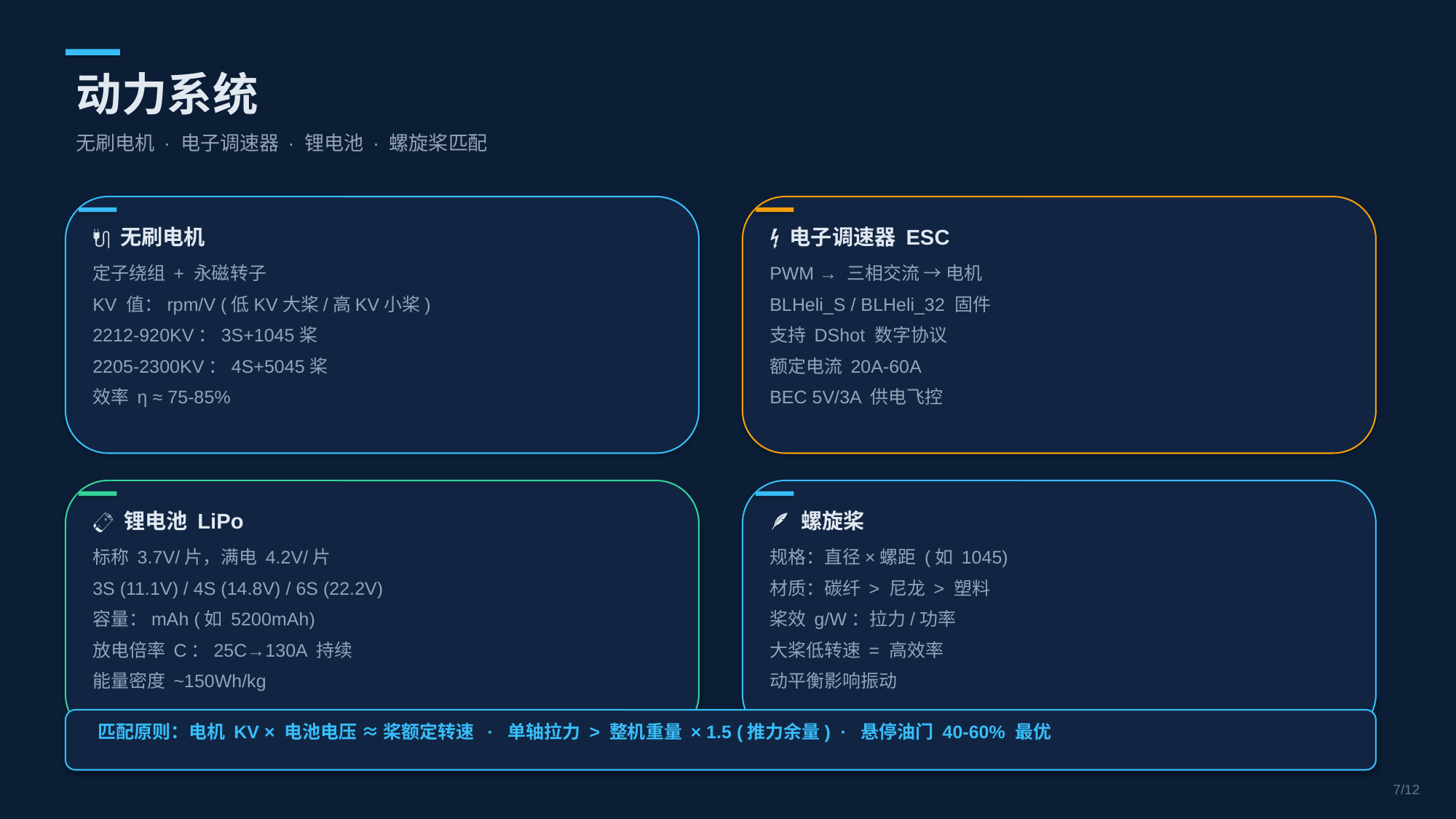

动力系统
无刷电机 · 电子调速器 · 锂电池 · 螺旋桨匹配

🔌 无刷电机
⚡ 电子调速器 ESC
定子绕组 + 永磁转子
KV 值：rpm/V (低KV大桨/高KV小桨)
2212-920KV：3S+1045桨
2205-2300KV：4S+5045桨
效率 η ≈ 75-85%
PWM → 三相交流 → 电机
BLHeli_S / BLHeli_32 固件
支持 DShot 数字协议
额定电流 20A-60A
BEC 5V/3A 供电飞控

🔋 锂电池 LiPo
🪶 螺旋桨
标称 3.7V/片，满电 4.2V/片
3S (11.1V) / 4S (14.8V) / 6S (22.2V)
容量：mAh (如 5200mAh)
放电倍率 C：25C→130A 持续
能量密度 ~150Wh/kg
规格：直径×螺距 (如 1045)
材质：碳纤 > 尼龙 > 塑料
桨效 g/W：拉力/功率
大桨低转速 = 高效率
动平衡影响振动

匹配原则：电机 KV × 电池电压 ≈ 桨额定转速  ·  单轴拉力 > 整机重量 × 1.5 (推力余量)  ·  悬停油门 40-60% 最优
7/12